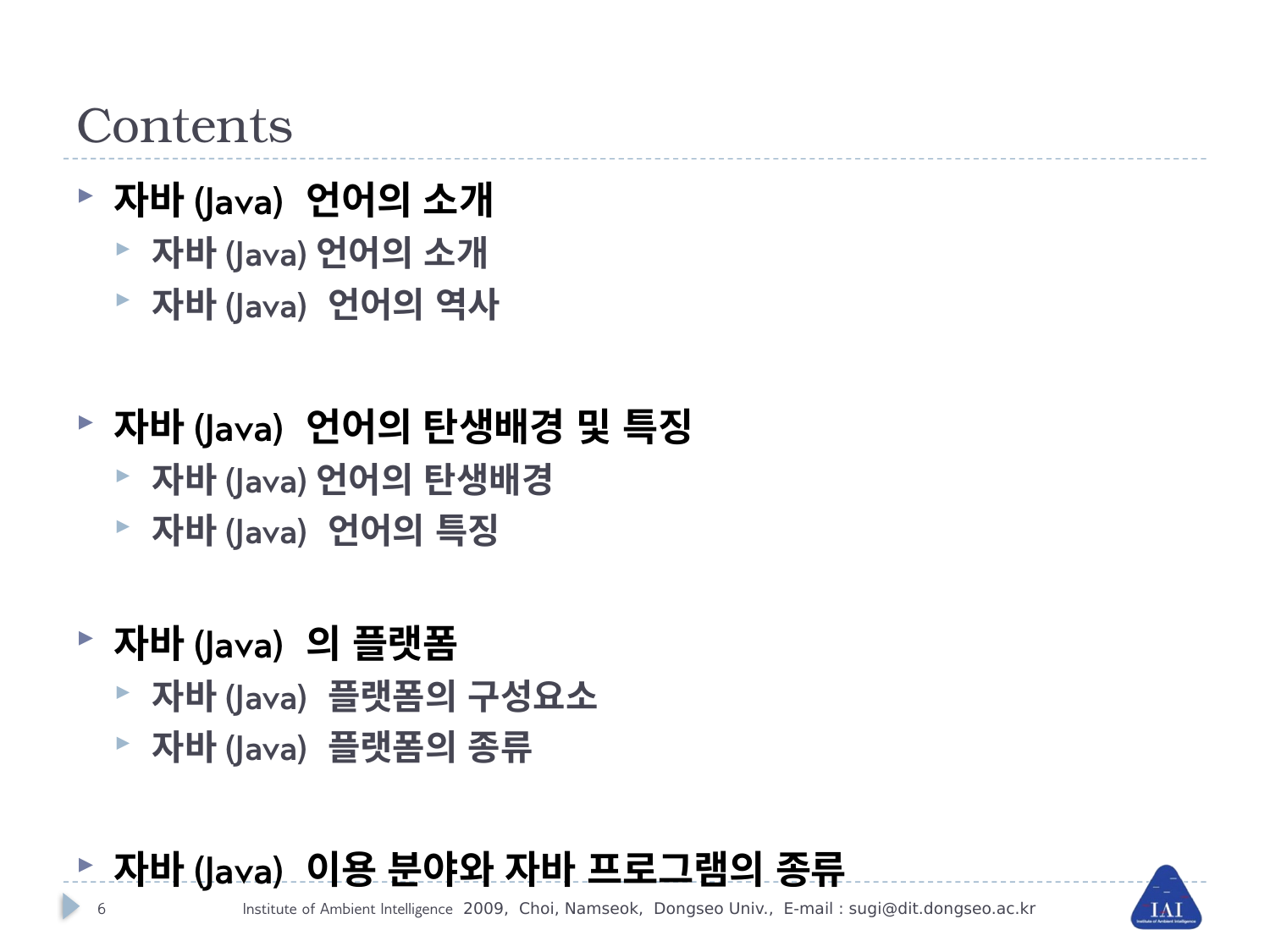

# Contents
자바(Java) 언어의 소개
자바(Java)언어의 소개
자바(Java) 언어의 역사

자바(Java) 언어의 탄생배경 및 특징
자바(Java)언어의 탄생배경
자바(Java) 언어의 특징

자바(Java) 의 플랫폼
자바(Java) 플랫폼의 구성요소
자바(Java) 플랫폼의 종류

자바(Java) 이용 분야와 자바 프로그램의 종류